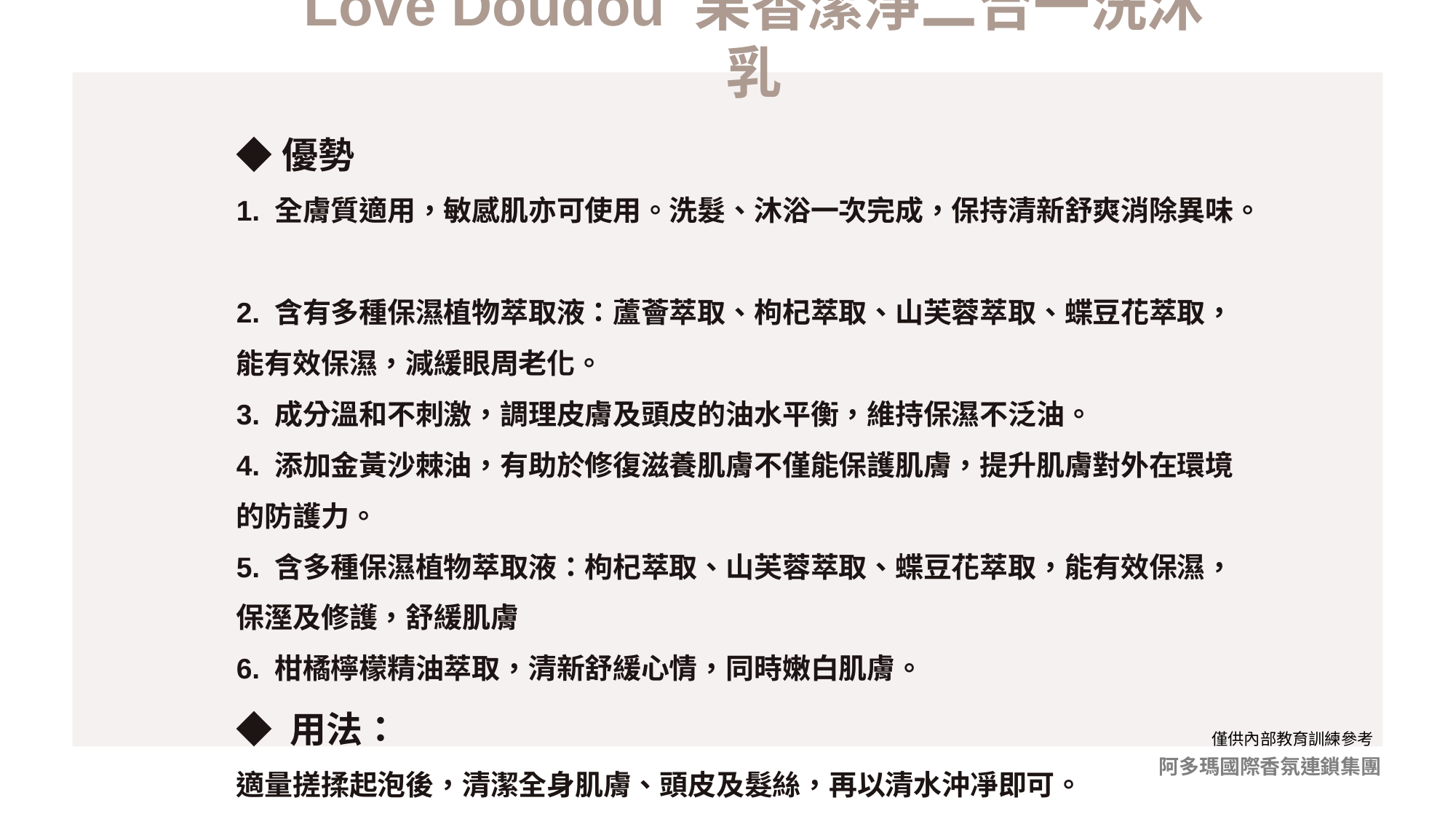

Love Doudou 果香潔淨二合一洗沐乳
◆優勢
1. 全膚質適用，敏感肌亦可使用。洗髮、沐浴一次完成，保持清新舒爽消除異味。
2. 含有多種保濕植物萃取液：蘆薈萃取、枸杞萃取、山芙蓉萃取、蝶豆花萃取，能有效保濕，減緩眼周老化。
3. 成分溫和不刺激，調理皮膚及頭皮的油水平衡，維持保濕不泛油。
4. 添加金黃沙棘油，有助於修復滋養肌膚不僅能保護肌膚，提升肌膚對外在環境的防護力。
5. 含多種保濕植物萃取液：枸杞萃取、山芙蓉萃取、蝶豆花萃取，能有效保濕，保溼及修護，舒緩肌膚
6. 柑橘檸檬精油萃取，清新舒緩心情，同時嫩白肌膚。
◆ 用法：
適量搓揉起泡後，清潔全身肌膚、頭皮及髮絲，再以清水沖凈即可。

僅供內部教育訓練參考
阿多瑪國際香氛連鎖集團